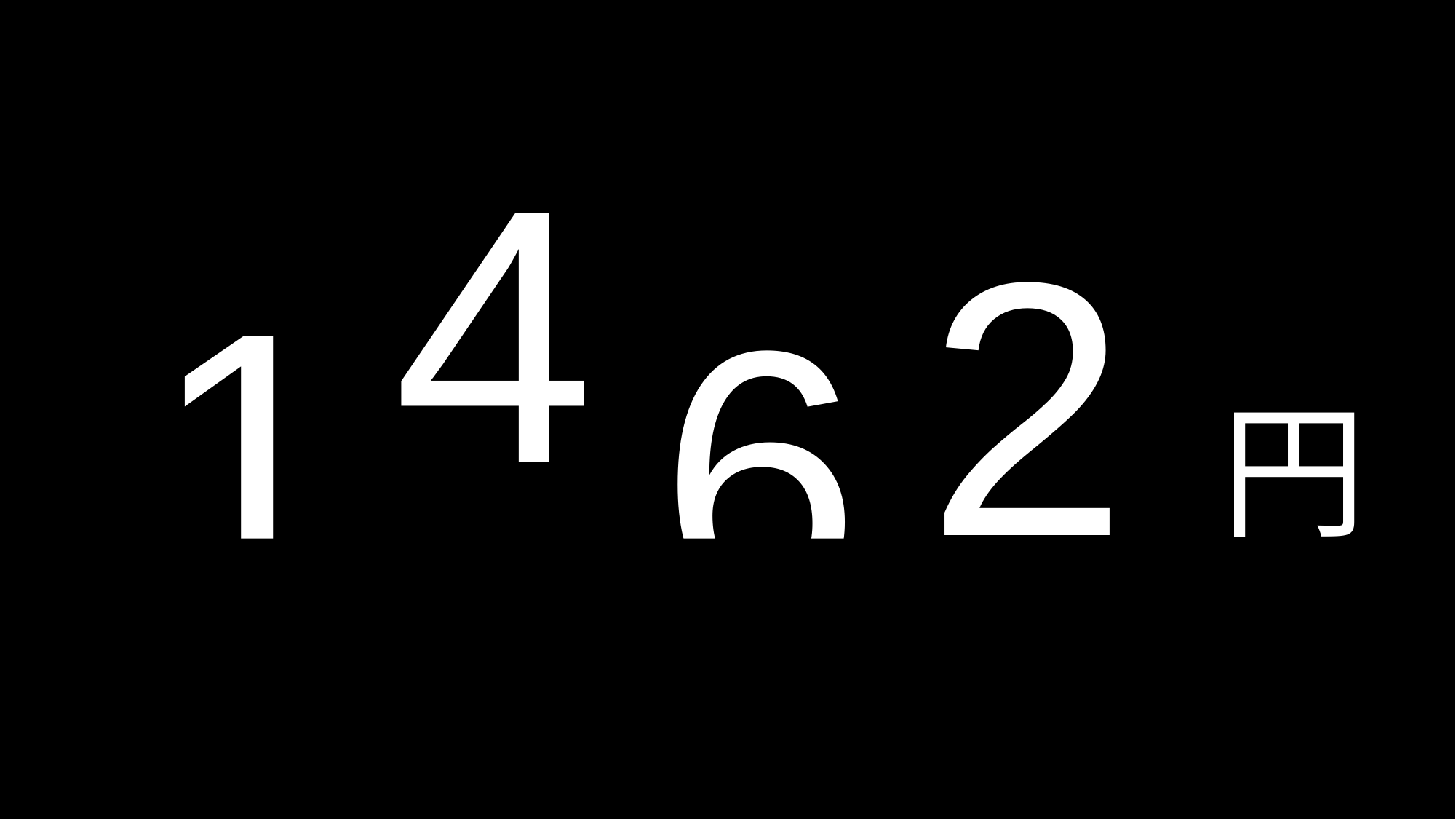

4
5
6
7
8
9
0
1
2
3
2
3
4
5
6
7
8
9
0
1
1
2
3
4
5
6
7
8
9
0
6
7
8
9
0
1
2
3
4
5
円